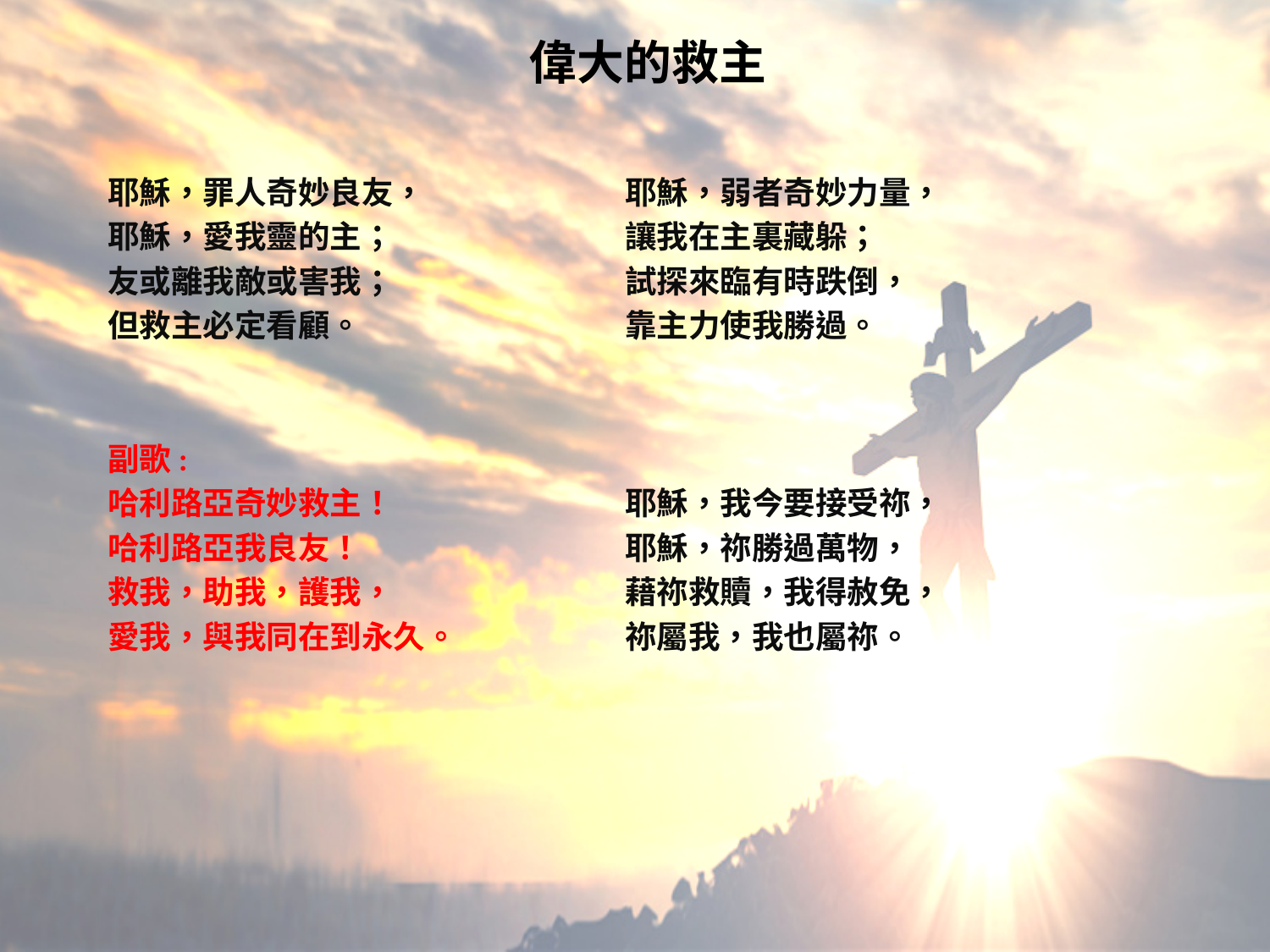

# 偉大的救主
耶穌，罪人奇妙良友，
耶穌，愛我靈的主；
友或離我敵或害我；
但救主必定看顧。

副歌:
哈利路亞奇妙救主！
哈利路亞我良友！
救我，助我，護我，
愛我，與我同在到永久。

耶穌，弱者奇妙力量，
讓我在主裏藏躲；
試探來臨有時跌倒，
靠主力使我勝過。

耶穌，我今要接受祢，
耶穌，祢勝過萬物，
藉祢救贖，我得赦免，
祢屬我，我也屬祢。